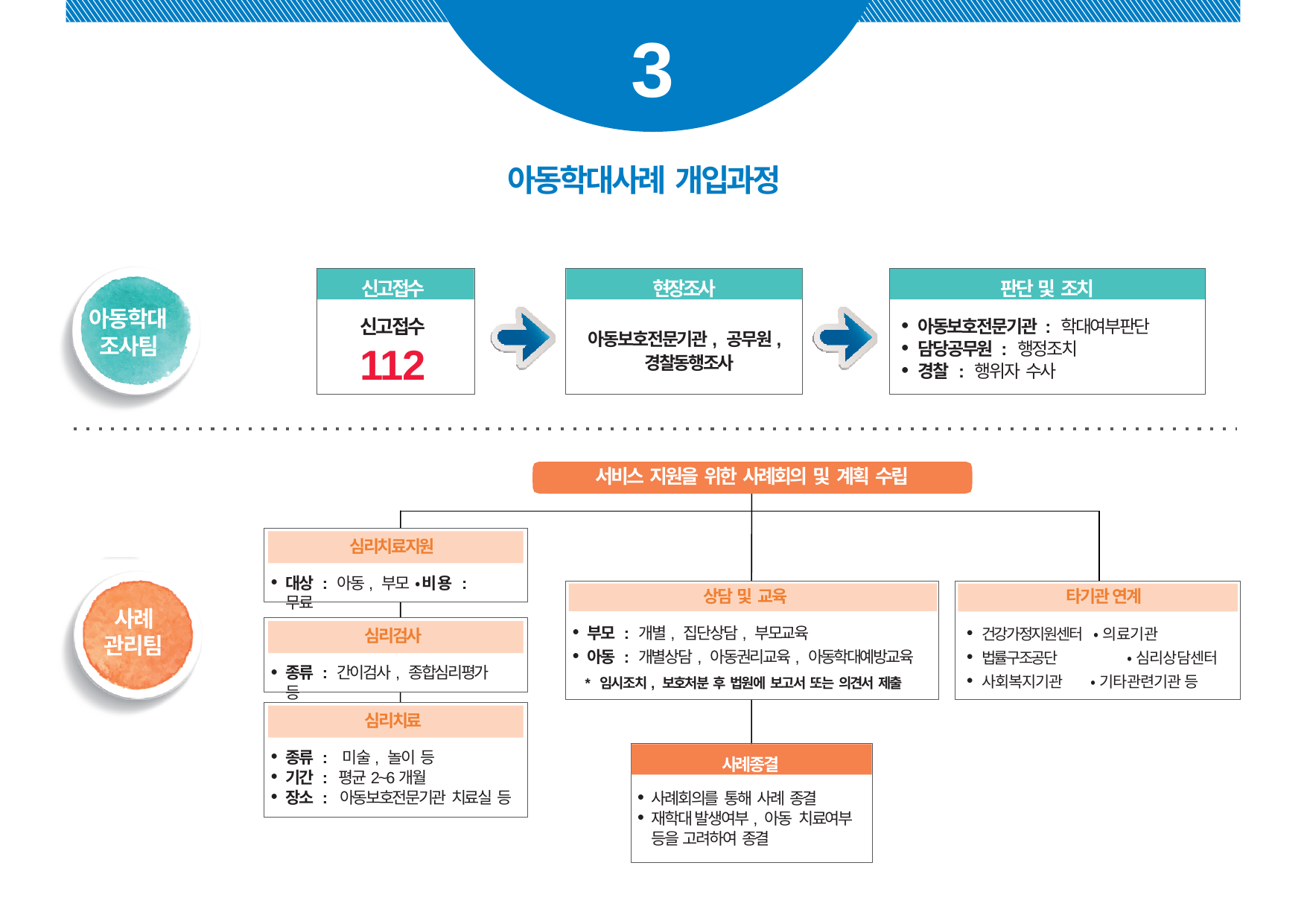

3
아동학대사례 개입과정

신고접수
현장조사
판단 및 조치
아동학대  조사팀

신고접수
112
아동보호전문기관 : 학대여부판단
담당공무원 : 행정조치
경찰 : 행위자 수사
아동보호전문기관, 공무원,  경찰동행조사

서비스 지원을 위한 사례회의 및 계획 수립

심리치료지원
대상 : 아동, 부모 •비용 : 무료

상담 및 교육
타기관 연계
타기관 연계

사례  관리팀
부모 : 개별, 집단상담, 부모교육
아동 : 개별상담, 아동권리교육, 아동학대예방교육
* 임시조치, 보호처분 후 법원에 보고서 또는 의견서 제출

건강가정지원센터   • 의료기관
법률구조공단	• 심리상담센터
사회복지기관       • 기타관련기관 등

심리검사
종류 : 간이검사, 종합심리평가 등

심리치료

사례종결
종류 :   미술, 놀이 등
기간 :   평균2~6개월
장소 :   아동보호전문기관 치료실 등
사례회의를 통해 사례 종결
재학대 발생여부, 아동  치료여부 등을 고려하여 종결